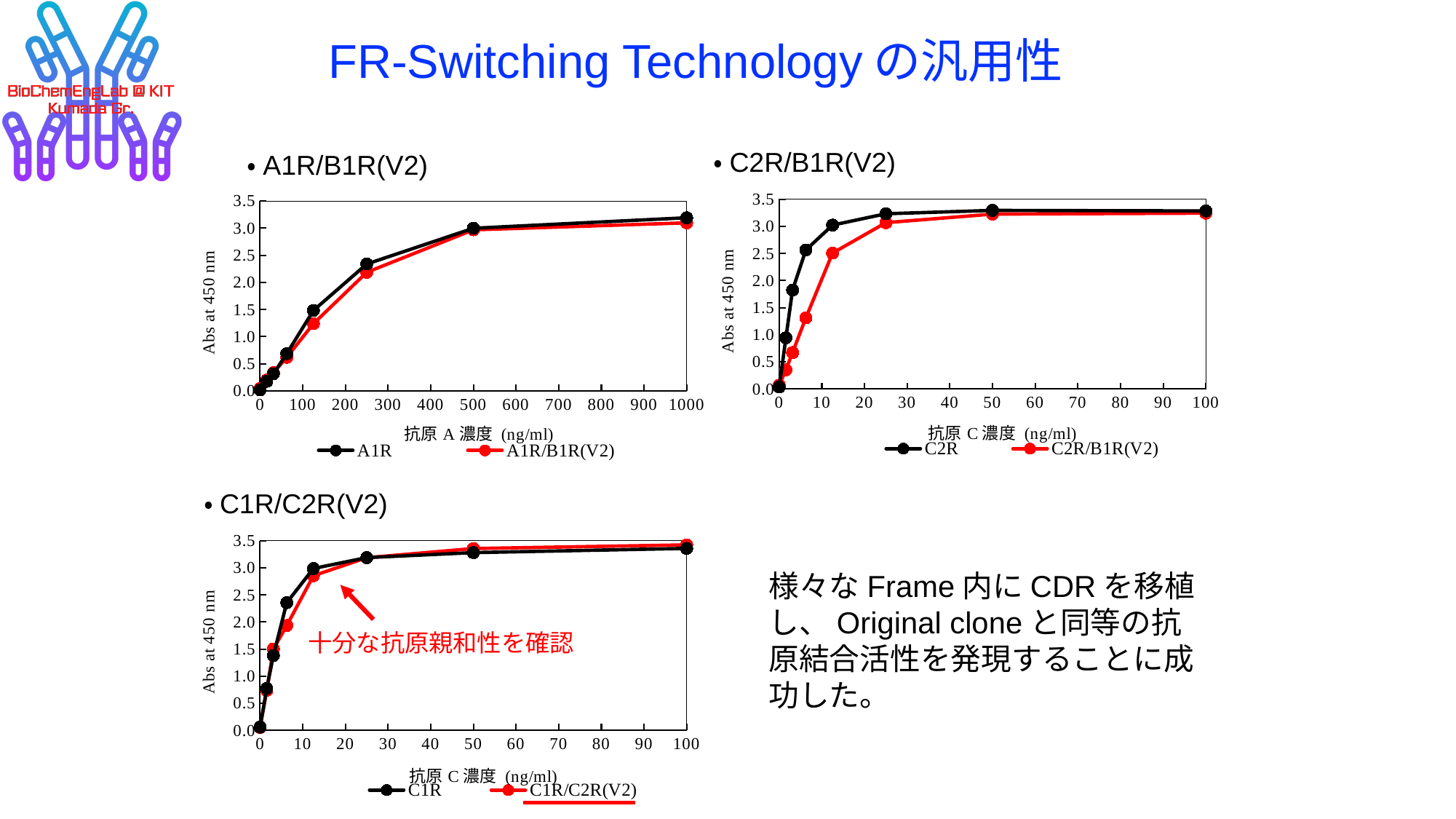

# FR-Switching Technologyの汎用性
・C2R/B1R(V2)
・A1R/B1R(V2)

### Chart

| Category | C2R | C2R/B1R(V2) |
|---|---|---|

### Chart

| Category | A1R | A1R/B1R(V2) |
|---|---|---|
・C1R/C2R(V2)

### Chart

| Category | C1R | C1R/C2R(V2) |
|---|---|---|
様々なFrame内にCDRを移植し、Original cloneと同等の抗原結合活性を発現することに成功した。
十分な抗原親和性を確認